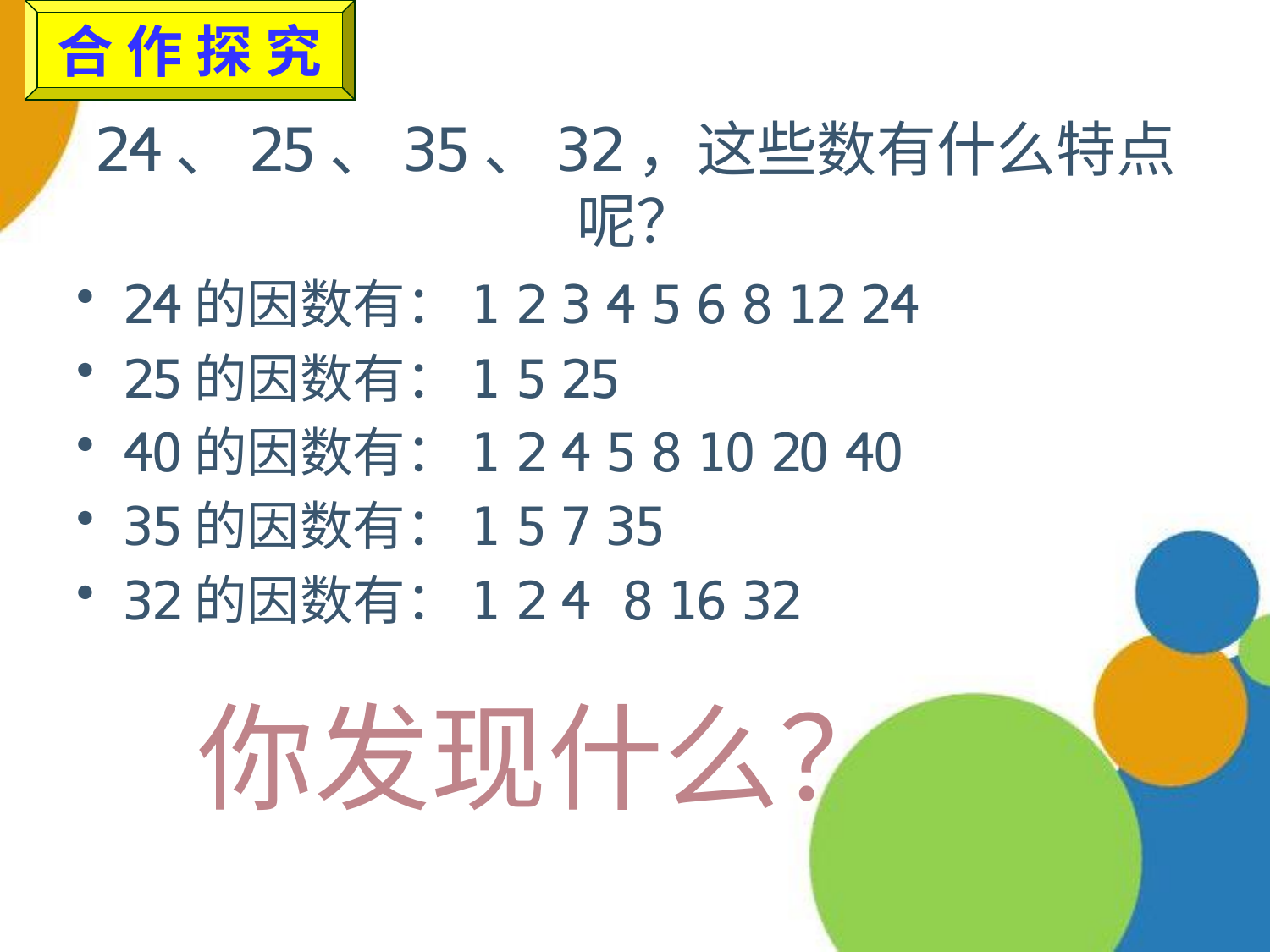

合 作 探 究
# 24、25、35、32，这些数有什么特点呢？
24的因数有：1 2 3 4 5 6 8 12 24
25的因数有：1 5 25
40的因数有：1 2 4 5 8 10 20 40
35的因数有：1 5 7 35
32的因数有：1 2 4  8 16 32
你发现什么？